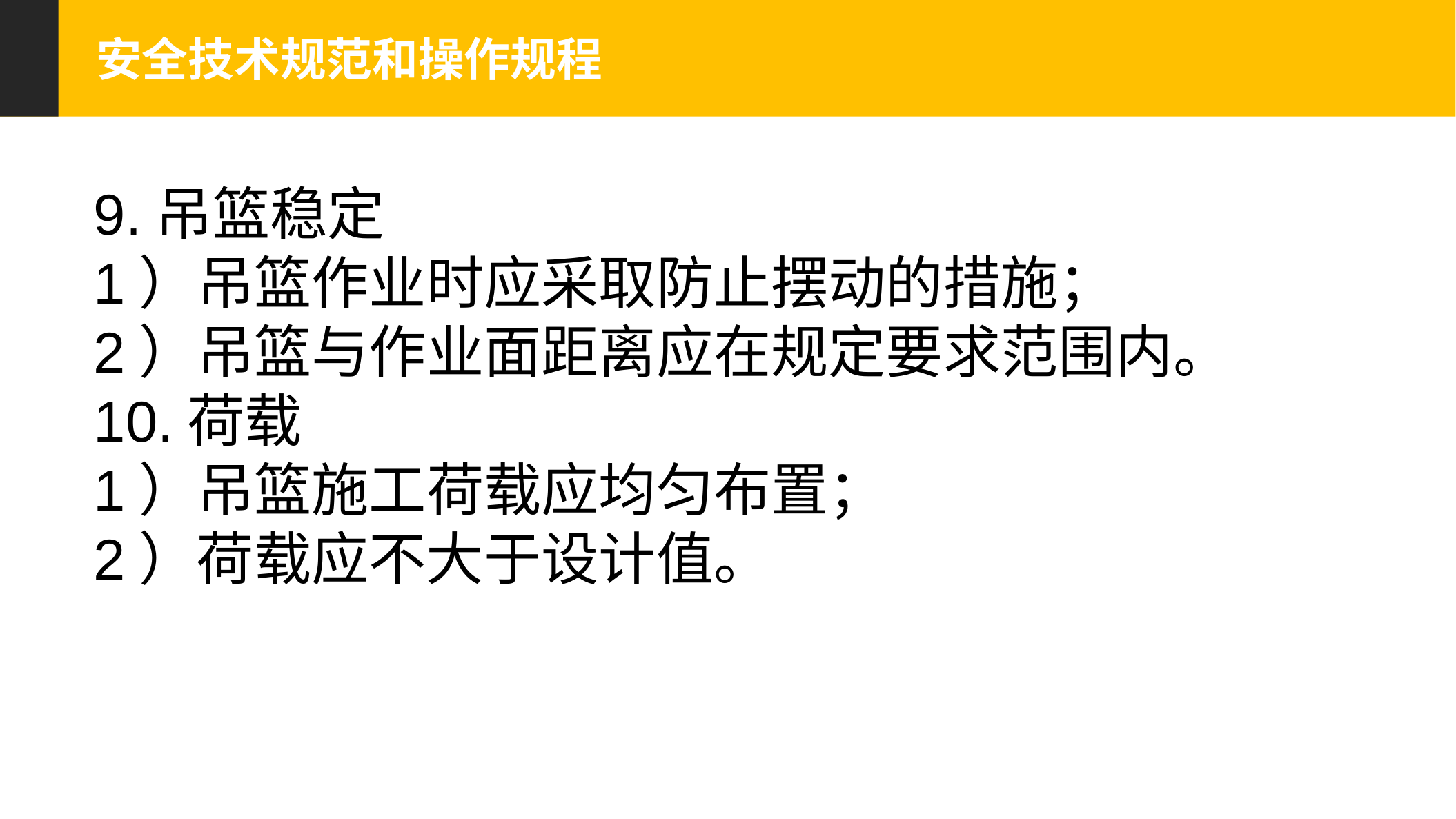

安全技术规范和操作规程
 9.吊篮稳定
 1）吊篮作业时应采取防止摆动的措施；
 2）吊篮与作业面距离应在规定要求范围内。
 10.荷载
 1）吊篮施工荷载应均匀布置；
 2）荷载应不大于设计值。